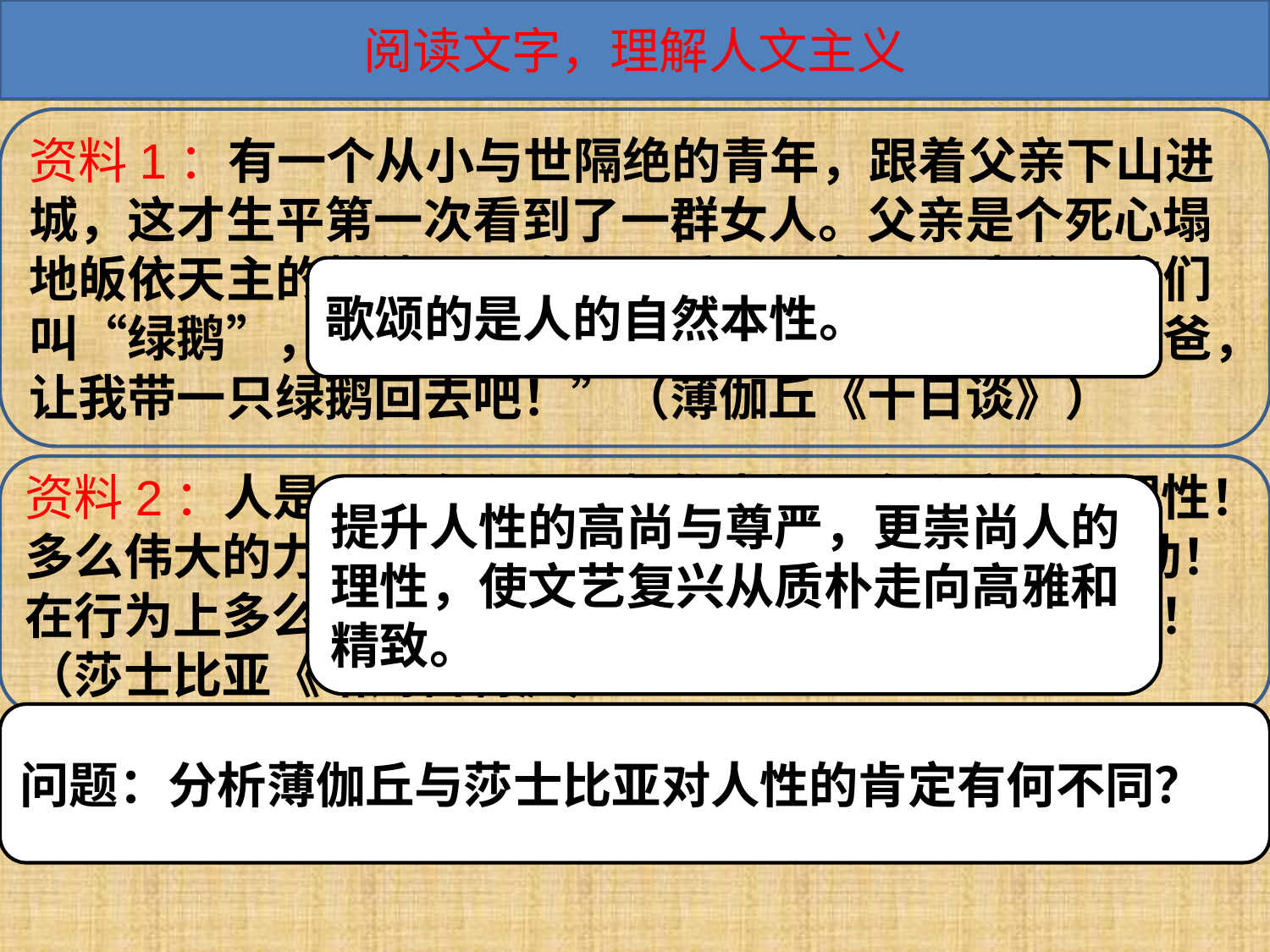

阅读文字，理解人文主义
资料1：有一个从小与世隔绝的青年，跟着父亲下山进城，这才生平第一次看到了一群女人。父亲是个死心塌地皈依天主的教徒，不许儿子看一眼女，吓唬说：它们叫“绿鹅”，它们都是祸水。谁知儿子却说道：“爸爸，让我带一只绿鹅回去吧！”（薄伽丘《十日谈》）
歌颂的是人的自然本性。
资料2：人是一件多么了不起的杰作！多么高贵的理性！多么伟大的力量！ 多么优美的仪表！ 多么优雅的举动！ 在行为上多么像一个天使！在智慧上多么像一个天神！ （莎士比亚《哈姆雷特》）
提升人性的高尚与尊严，更崇尚人的理性，使文艺复兴从质朴走向高雅和精致。
问题：分析薄伽丘与莎士比亚对人性的肯定有何不同？